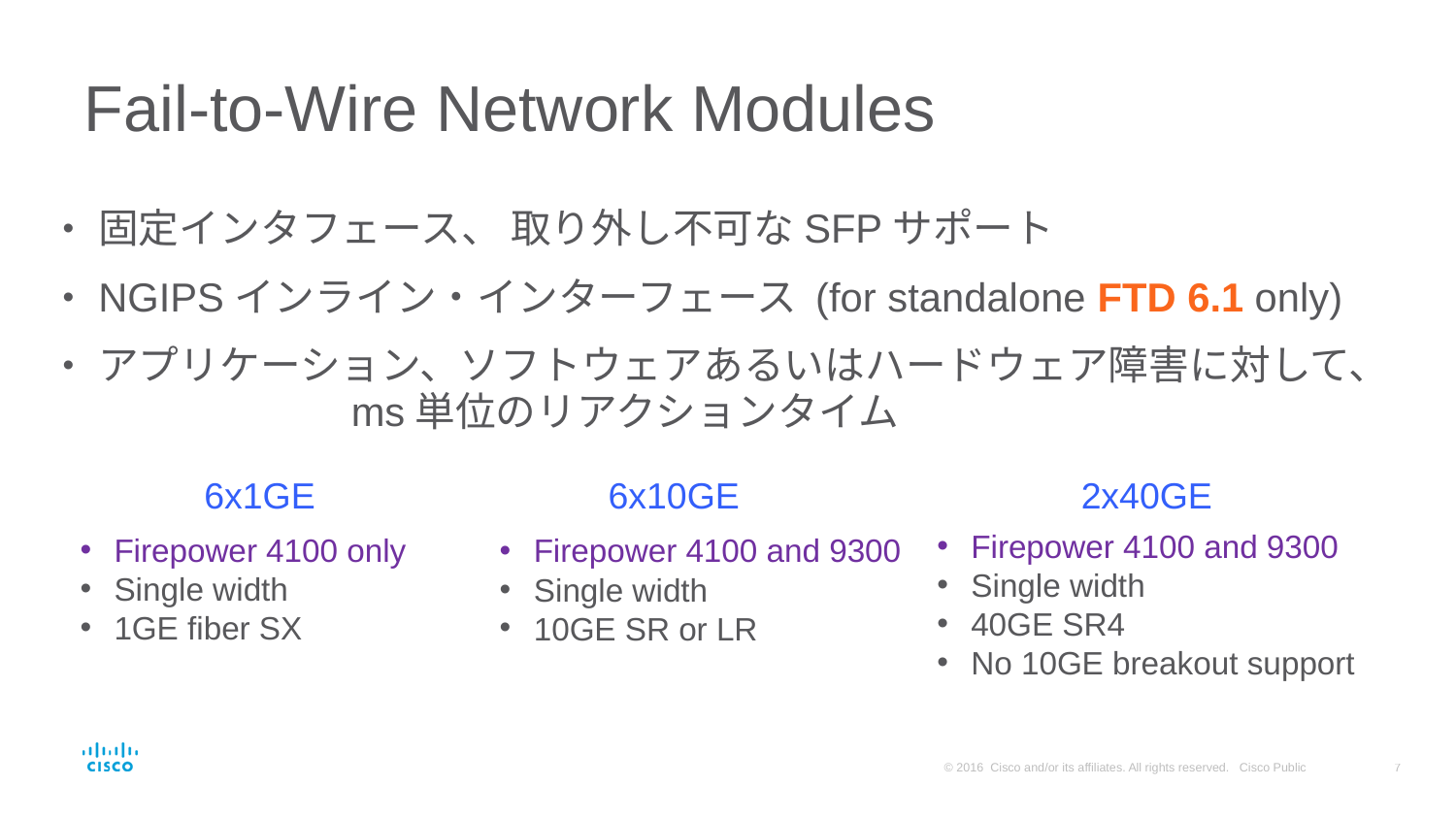

# Fail-to-Wire Network Modules
固定インタフェース、 取り外し不可なSFPサポート
NGIPSインライン・インターフェース (for standalone FTD 6.1 only)
アプリケーション、ソフトウェアあるいはハードウェア障害に対して、　　　　　　ms単位のリアクションタイム
6x10GE
2x40GE
6x1GE
Firepower 4100 and 9300
Single width
40GE SR4
No 10GE breakout support
Firepower 4100 only
Single width
1GE fiber SX
Firepower 4100 and 9300
Single width
10GE SR or LR